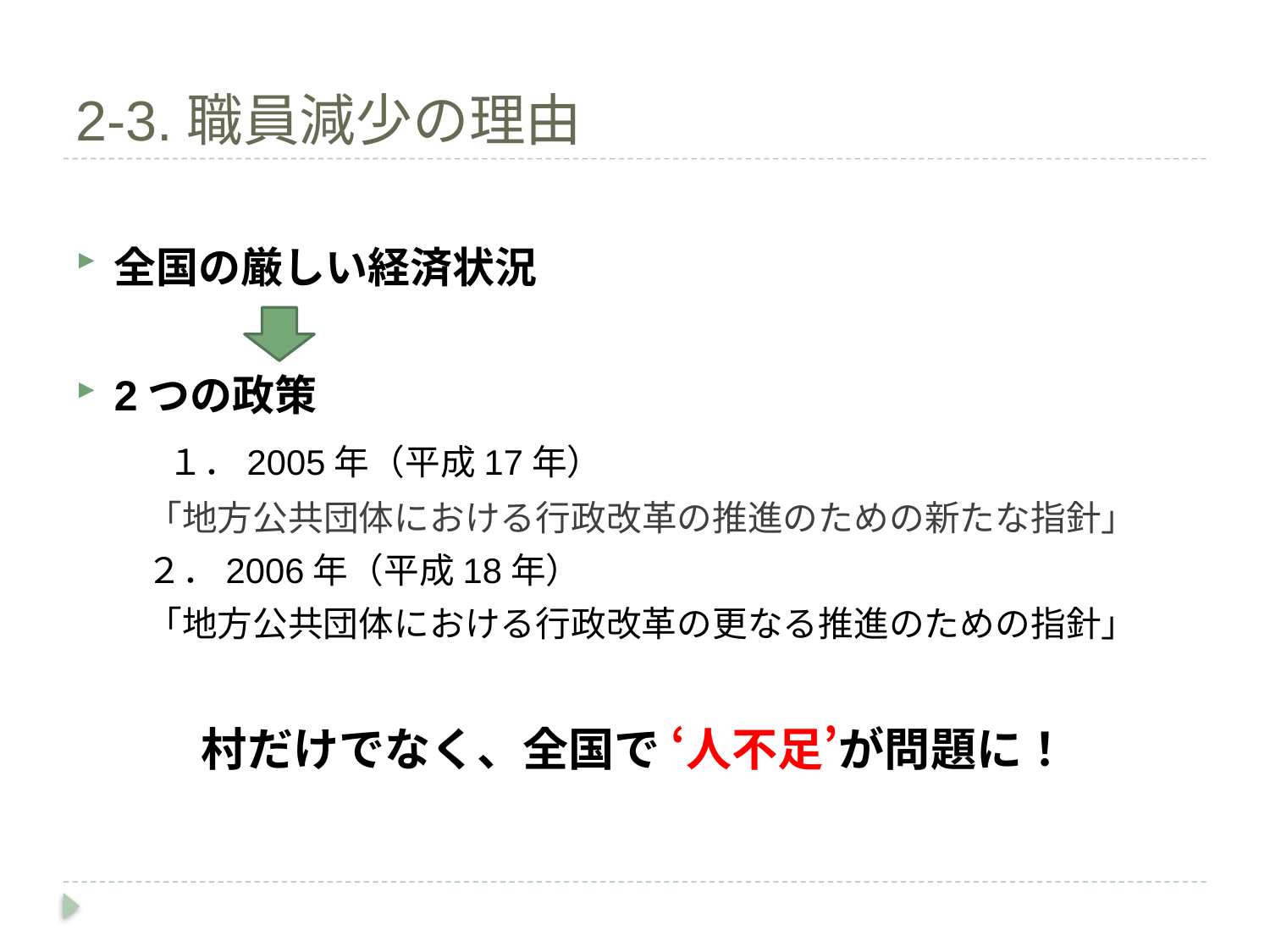

# 2-3.職員減少の理由

全国の厳しい経済状況

2つの政策
　　１．2005年（平成17年）
　　「地方公共団体における行政改革の推進のための新たな指針」
　　２．2006年（平成18年）
　　「地方公共団体における行政改革の更なる推進のための指針」

村だけでなく、全国で ‘人不足’が問題に！